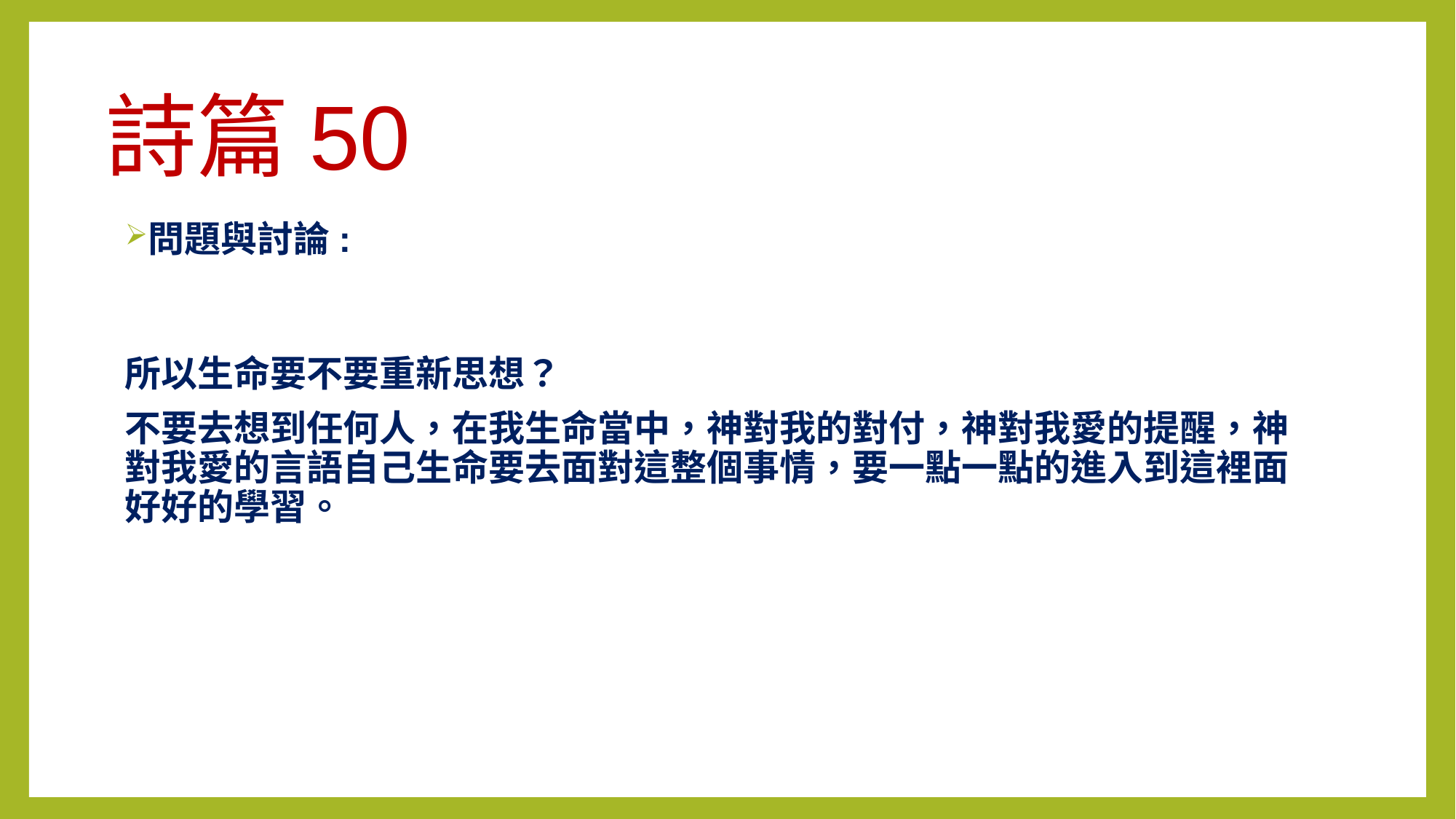

# 詩篇50
問題與討論:

所以生命要不要重新思想？
不要去想到任何人，在我生命當中，神對我的對付，神對我愛的提醒，神對我愛的言語自己生命要去面對這整個事情，要一點一點的進入到這裡面好好的學習。